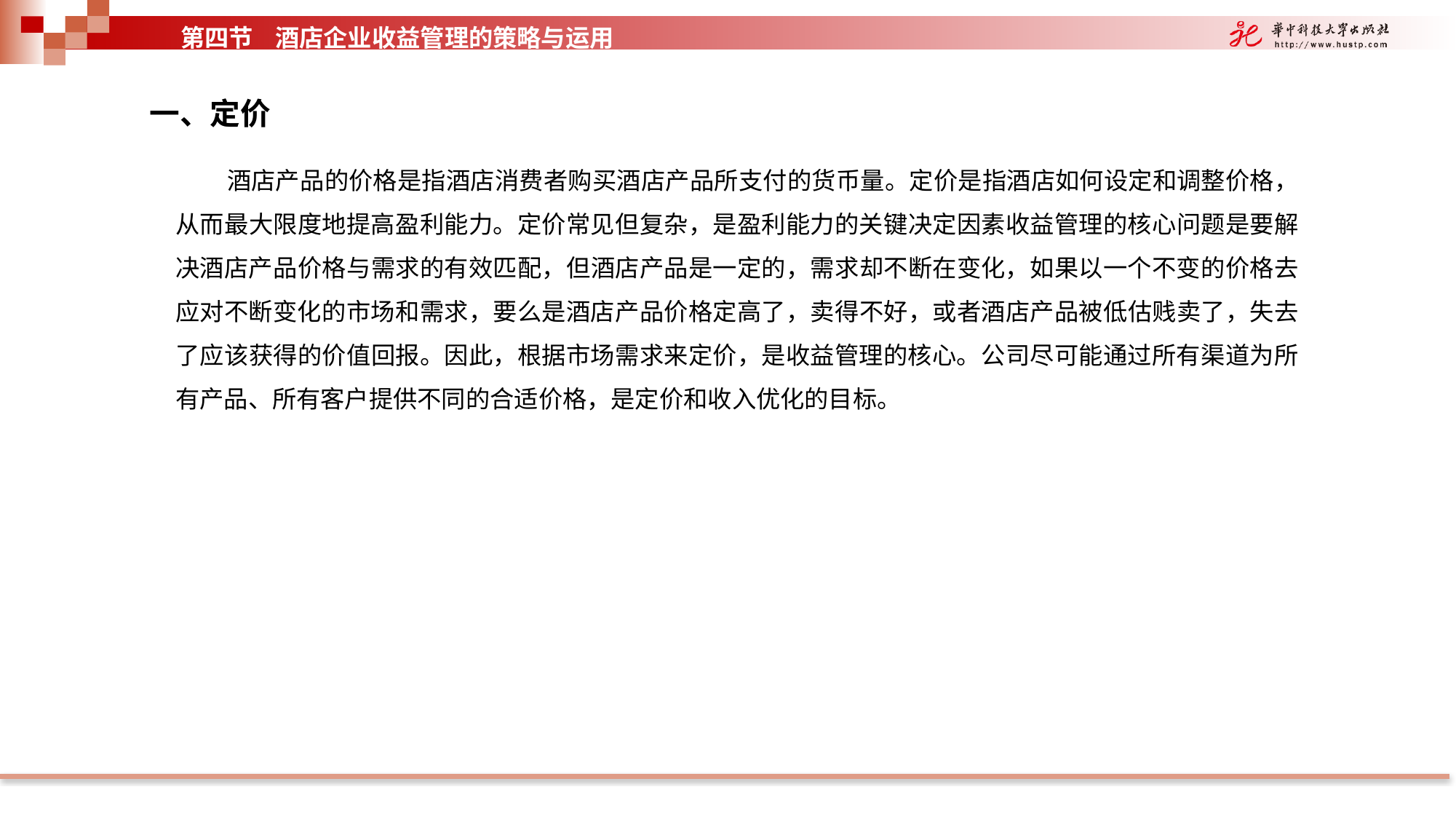

第四节    酒店企业收益管理的策略与运用
一、定价
酒店产品的价格是指酒店消费者购买酒店产品所支付的货币量。定价是指酒店如何设定和调整价格，从而最大限度地提高盈利能力。定价常见但复杂，是盈利能力的关键决定因素收益管理的核心问题是要解决酒店产品价格与需求的有效匹配，但酒店产品是一定的，需求却不断在变化，如果以一个不变的价格去应对不断变化的市场和需求，要么是酒店产品价格定高了，卖得不好，或者酒店产品被低估贱卖了，失去了应该获得的价值回报。因此，根据市场需求来定价，是收益管理的核心。公司尽可能通过所有渠道为所有产品、所有客户提供不同的合适价格，是定价和收入优化的目标。